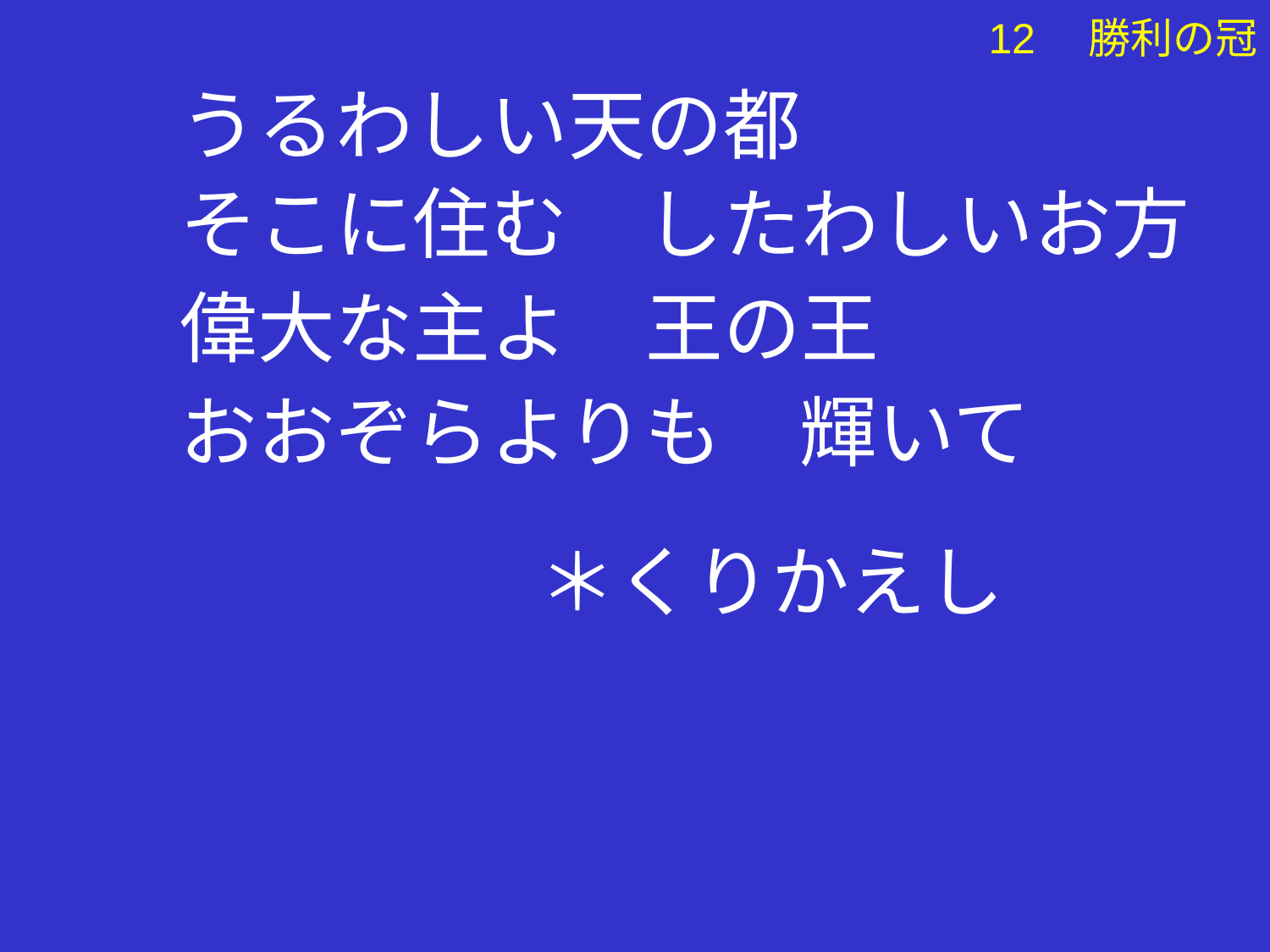

うるわしい天の都
　そこに住む　したわしいお方
　偉大な主よ　王の王
　おおぞらよりも　輝いて
　　　　　　　　　　　　　　　　　　　＊くりかえし
# 12　勝利の冠